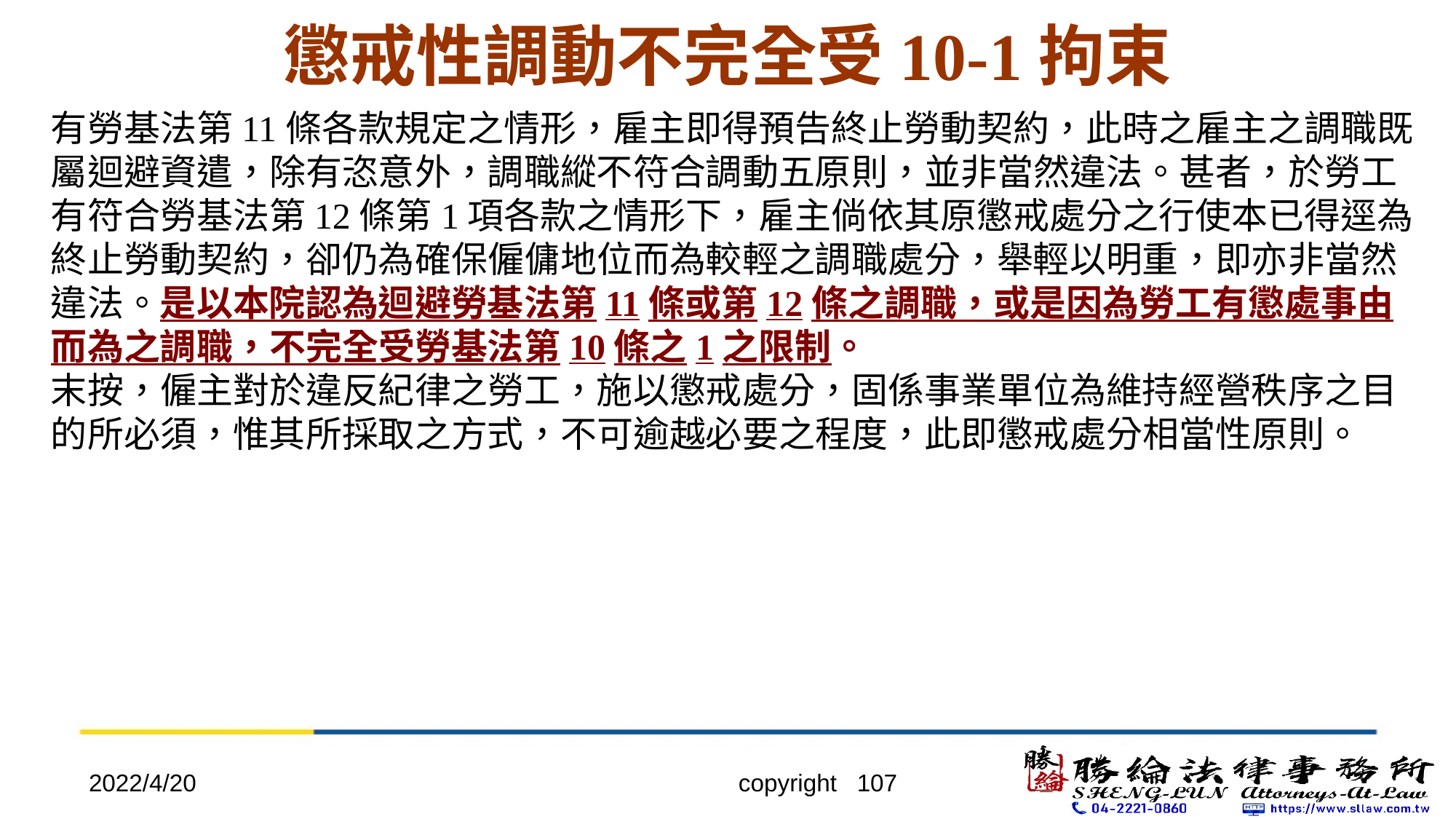

# 懲戒性調動不完全受10-1拘束
有勞基法第11條各款規定之情形，雇主即得預告終止勞動契約，此時之雇主之調職既屬迴避資遣，除有恣意外，調職縱不符合調動五原則，並非當然違法。甚者，於勞工有符合勞基法第12條第1項各款之情形下，雇主倘依其原懲戒處分之行使本已得逕為終止勞動契約，卻仍為確保僱傭地位而為較輕之調職處分，舉輕以明重，即亦非當然違法。是以本院認為迴避勞基法第11條或第12條之調職，或是因為勞工有懲處事由而為之調職，不完全受勞基法第10條之1之限制。
末按，僱主對於違反紀律之勞工，施以懲戒處分，固係事業單位為維持經營秩序之目的所必須，惟其所採取之方式，不可逾越必要之程度，此即懲戒處分相當性原則。
2022/4/20
copyright   107